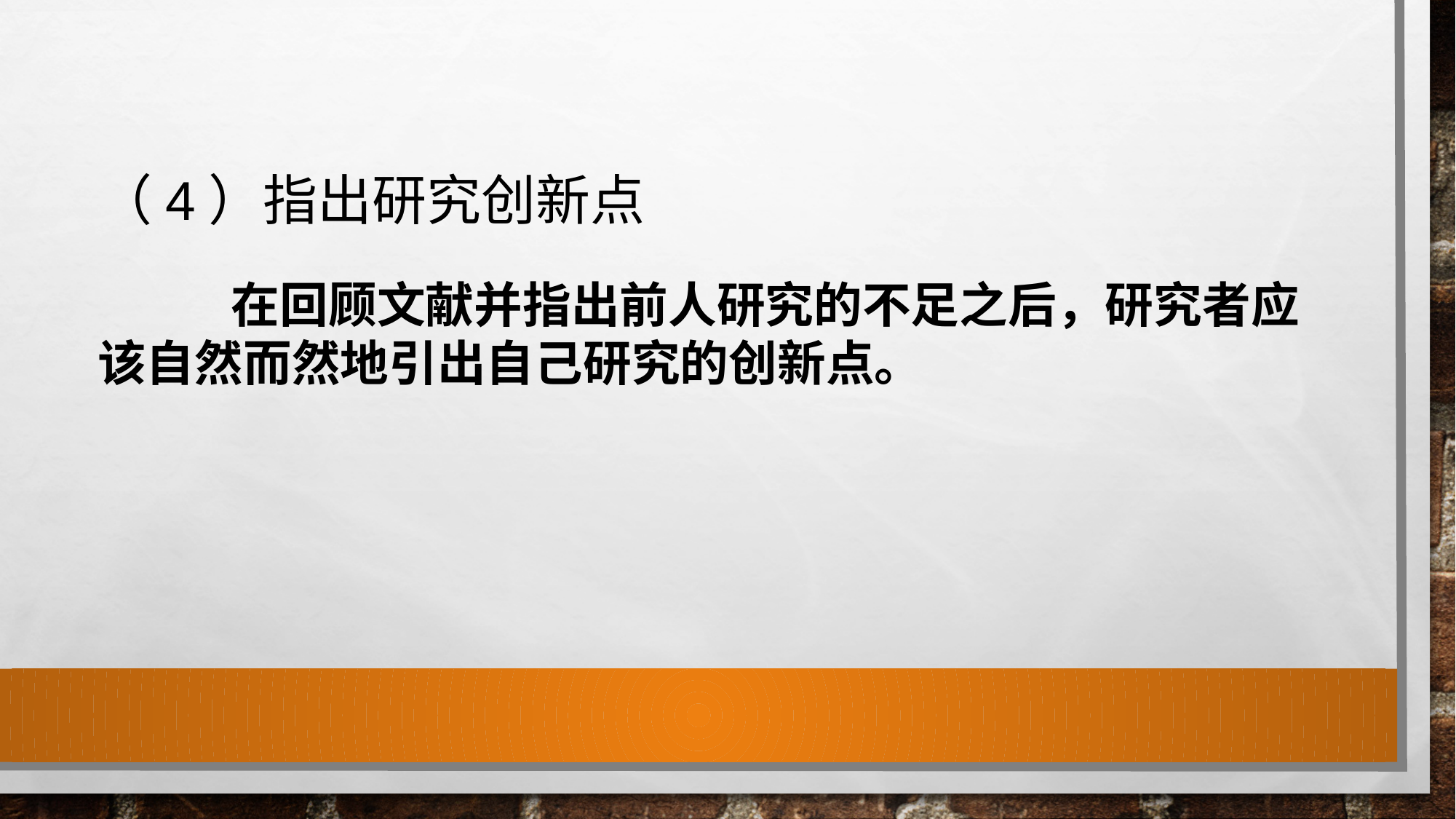

（4）指出研究创新点

           在回顾文献并指出前人研究的不足之后，研究者应该自然而然地引出自己研究的创新点。